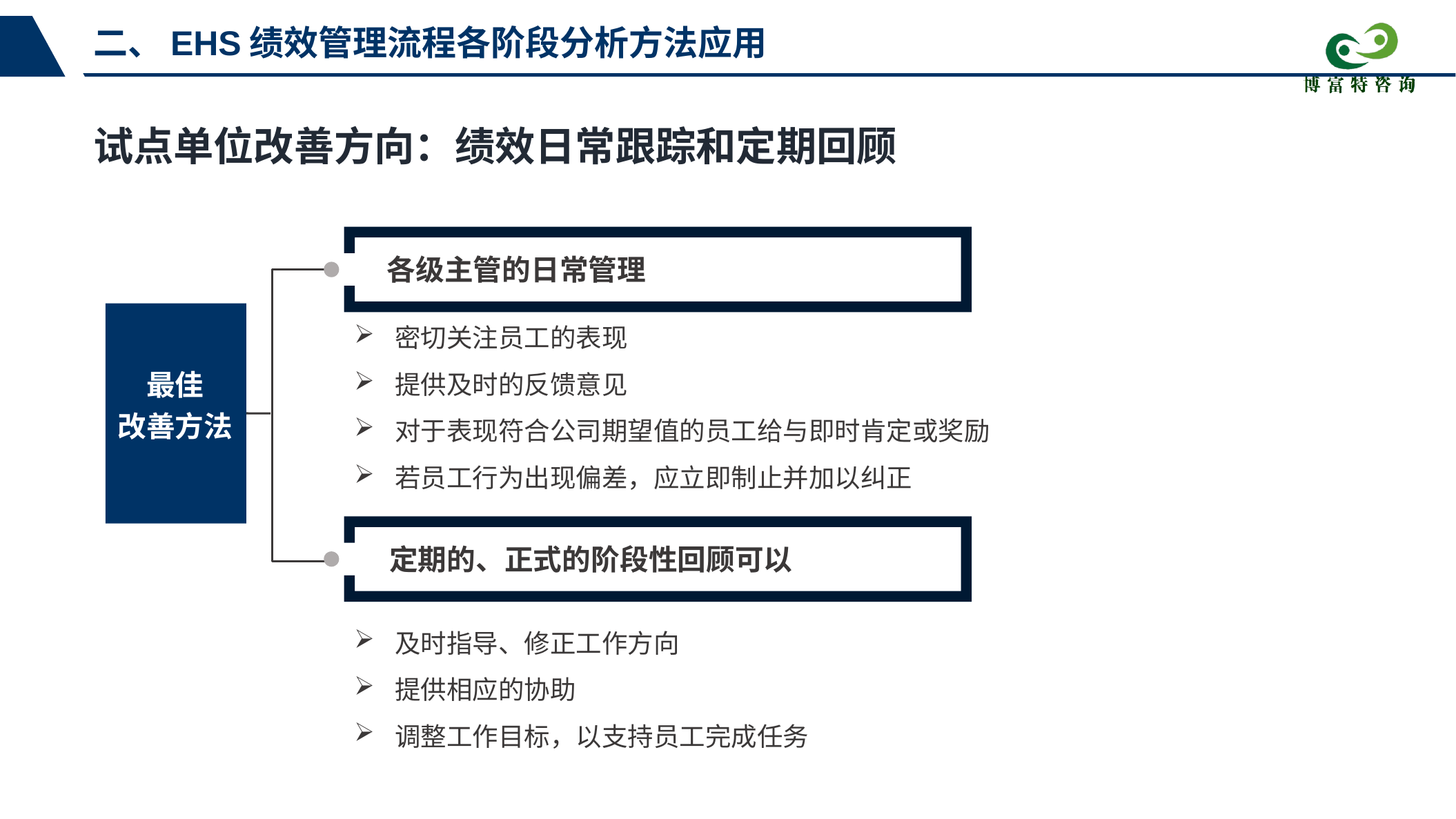

二、EHS绩效管理流程各阶段分析方法应用

试点单位改善方向：绩效日常跟踪和定期回顾

各级主管的日常管理

密切关注员工的表现
提供及时的反馈意见
对于表现符合公司期望值的员工给与即时肯定或奖励
若员工行为出现偏差，应立即制止并加以纠正

最佳
改善方法

定期的、正式的阶段性回顾可以

及时指导、修正工作方向
提供相应的协助
调整工作目标，以支持员工完成任务